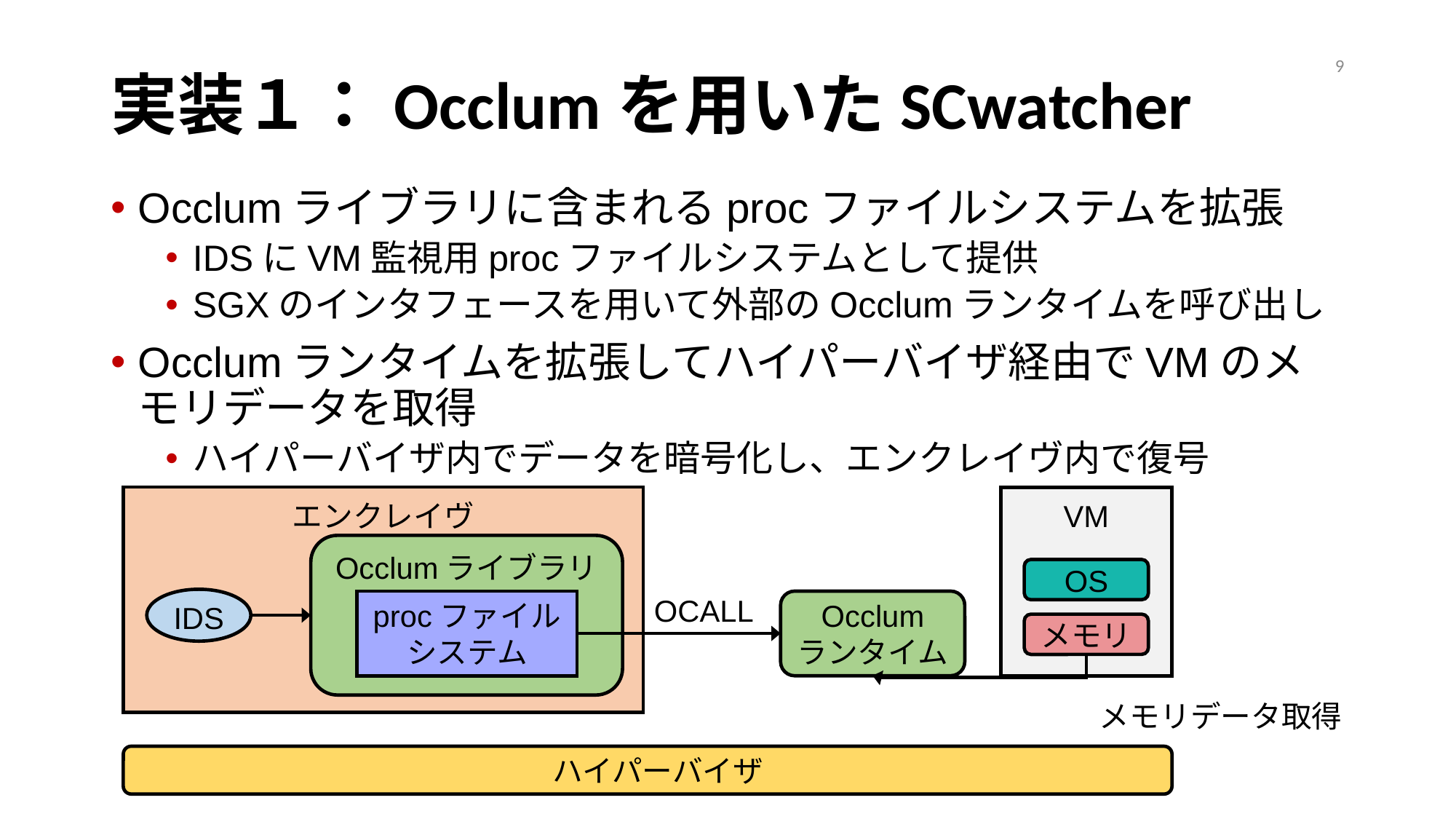

9
# 実装１：Occlumを用いたSCwatcher
Occlumライブラリに含まれるprocファイルシステムを拡張
IDSにVM監視用procファイルシステムとして提供
SGXのインタフェースを用いて外部のOcclumランタイムを呼び出し
Occlumランタイムを拡張してハイパーバイザ経由でVMのメモリデータを取得
ハイパーバイザ内でデータを暗号化し、エンクレイヴ内で復号
エンクレイヴ
VM
Occlumライブラリ
OS
OCALL
IDS
procファイル
システム
Occlum
ランタイム
メモリ
メモリデータ取得
  ハイパーバイザ